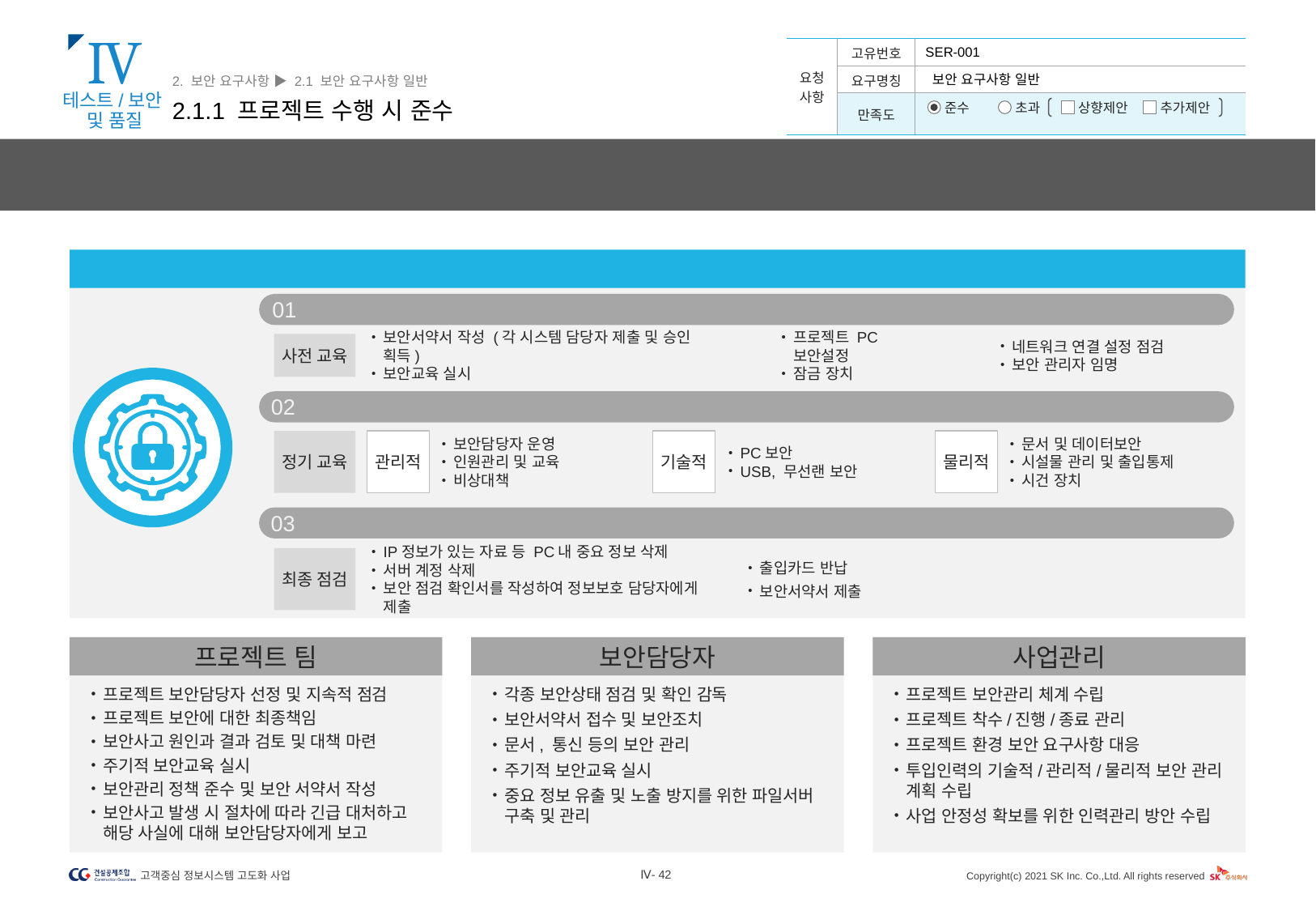

Ⅳ

2. 보안 요구사항 ▶ 2.1 보안 요구사항 일반
2.1.1 프로젝트 수행 시 준수
SER-001
 보안 요구사항 일반
테스트/보안
및 품질

프로젝트 착수 단계에 제안사의 보안 담당자를 지정하고 고객사 보안 담당자와 보안 요건 협의 및 보안 활동 전반에 계획을 수립하여 단계별 보안 활동을 진행하도록 하겠습니다.
철저한 보안관리

01

프로젝트 착수
사전 교육
보안서약서 작성 (각 시스템 담당자 제출 및 승인 획득)
보안교육 실시
프로젝트 PC 보안설정
잠금 장치
네트워크 연결 설정 점검
보안 관리자 임명

02

프로젝트 진행
정기 교육
관리적
기술적
물리적
보안담당자 운영
인원관리 및 교육
비상대책
문서 및 데이터보안
시설물 관리 및 출입통제
시건 장치
PC보안
USB, 무선랜 보안

03

프로젝트 종료
최종 점검
IP정보가 있는 자료 등 PC내 중요 정보 삭제
서버 계정 삭제
보안 점검 확인서를 작성하여 정보보호 담당자에게 제출
출입카드 반납
보안서약서 제출

프로젝트 팀

보안담당자

사업관리
프로젝트 보안담당자 선정 및 지속적 점검
프로젝트 보안에 대한 최종책임
보안사고 원인과 결과 검토 및 대책 마련
주기적 보안교육 실시
보안관리 정책 준수 및 보안 서약서 작성
보안사고 발생 시 절차에 따라 긴급 대처하고 해당 사실에 대해 보안담당자에게 보고
각종 보안상태 점검 및 확인 감독
보안서약서 접수 및 보안조치
문서, 통신 등의 보안 관리
주기적 보안교육 실시
중요 정보 유출 및 노출 방지를 위한 파일서버 구축 및 관리
프로젝트 보안관리 체계 수립
프로젝트 착수/진행/종료 관리
프로젝트 환경 보안 요구사항 대응
투입인력의 기술적/관리적/물리적 보안 관리 계획 수립
사업 안정성 확보를 위한 인력관리 방안 수립